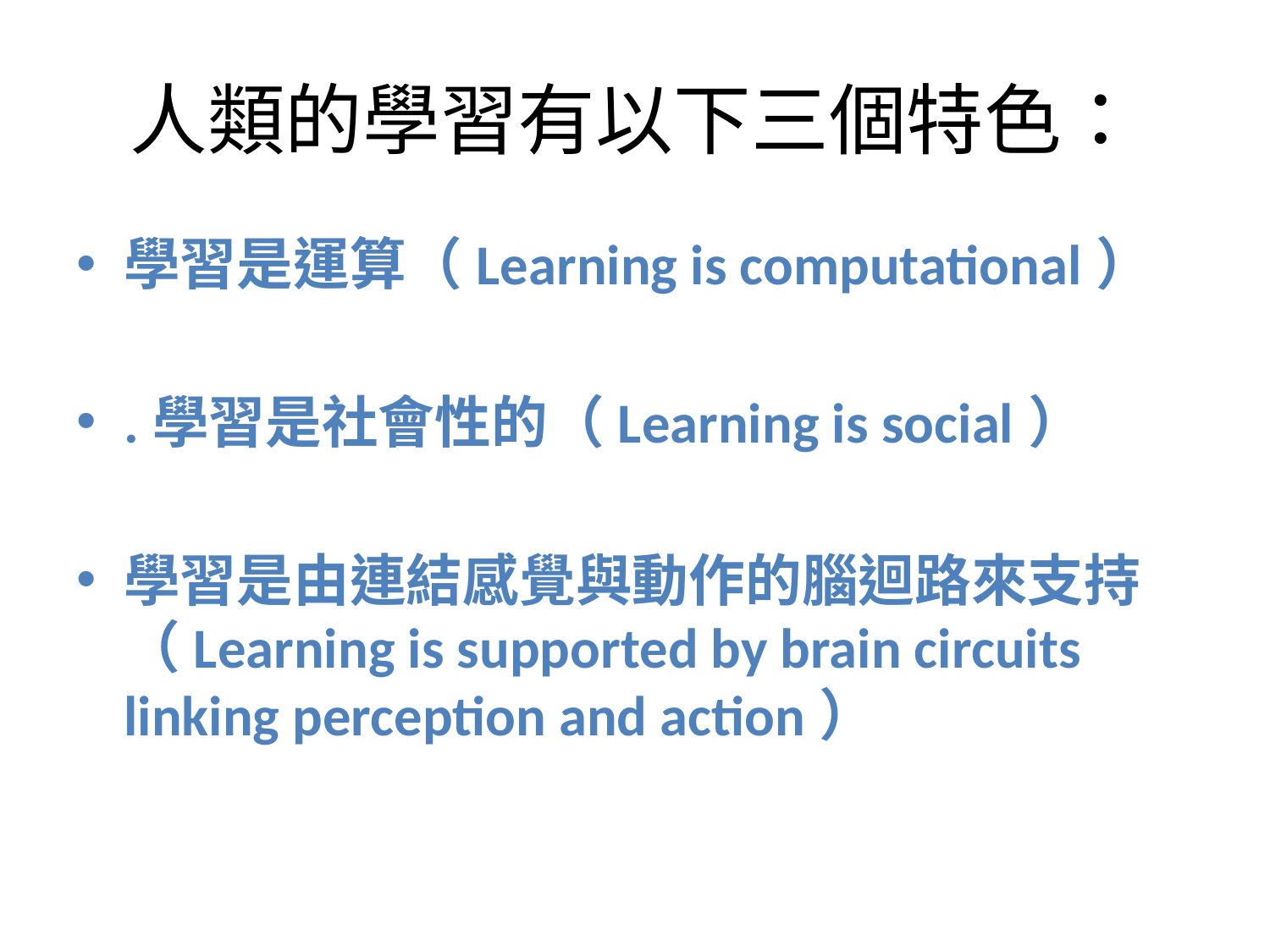

# 人類的學習有以下三個特色：
學習是運算（Learning is computational）

.學習是社會性的（Learning is social）

學習是由連結感覺與動作的腦迴路來支持（Learning is supported by brain circuits linking perception and action）